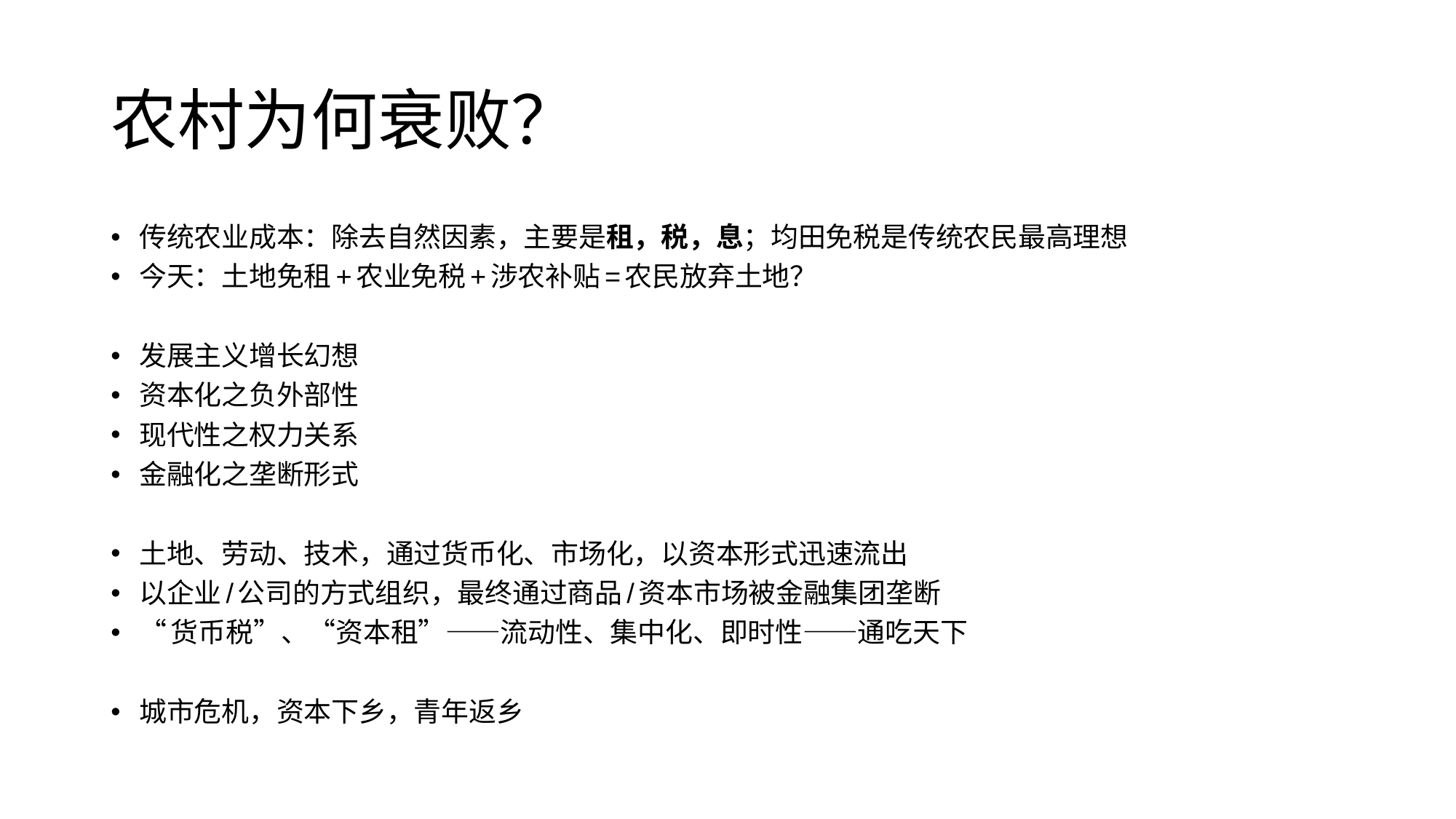

# 农村为何衰败？
传统农业成本：除去自然因素，主要是租，税，息；均田免税是传统农民最高理想
今天：土地免租+农业免税+涉农补贴=农民放弃土地？

发展主义增长幻想
资本化之负外部性
现代性之权力关系
金融化之垄断形式

土地、劳动、技术，通过货币化、市场化，以资本形式迅速流出
以企业/公司的方式组织，最终通过商品/资本市场被金融集团垄断
“货币税”、“资本租”——流动性、集中化、即时性——通吃天下

城市危机，资本下乡，青年返乡